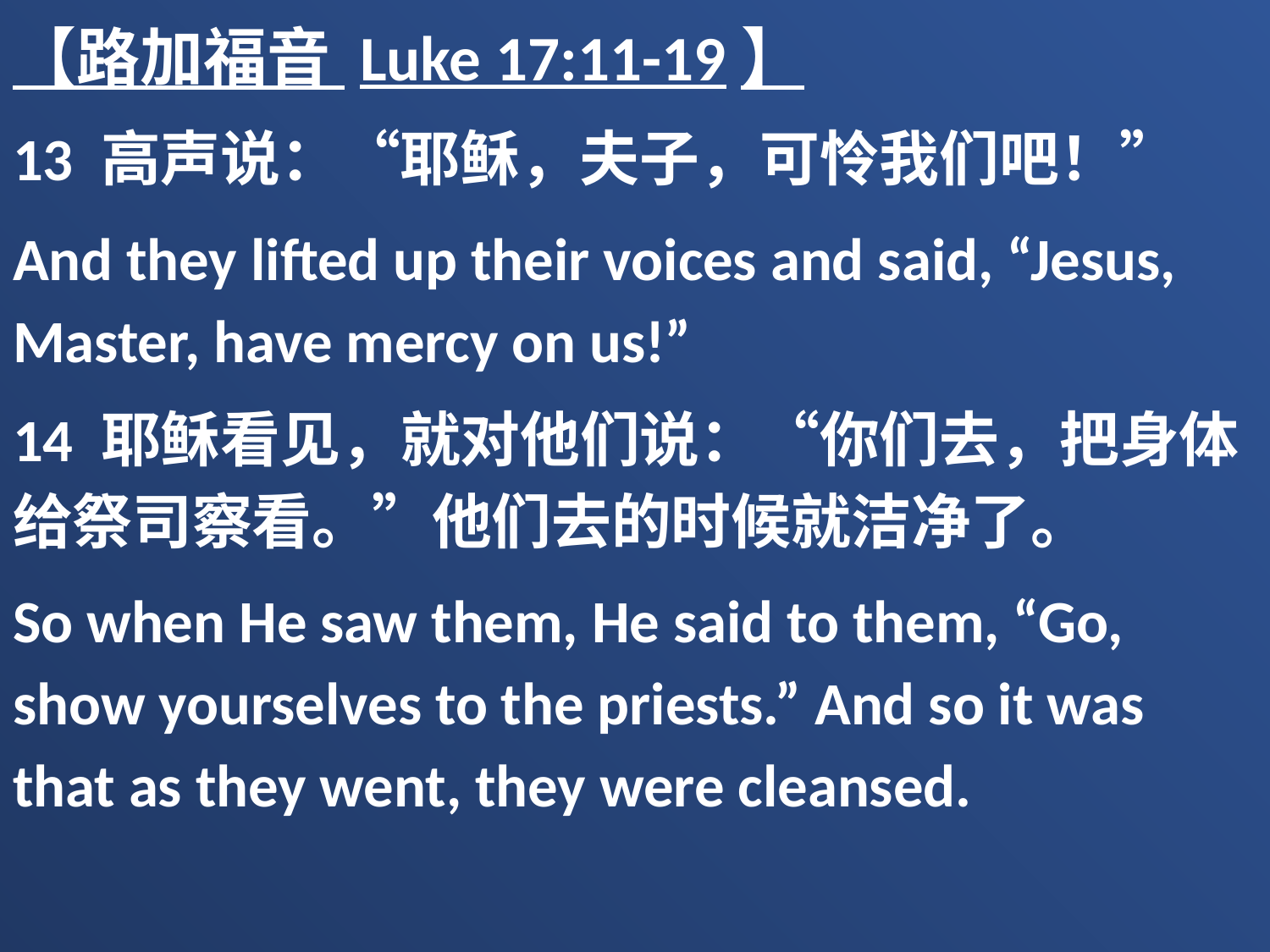

【路加福音 Luke 17:11-19】
13 高声说：“耶稣，夫子，可怜我们吧！”
And they lifted up their voices and said, “Jesus, Master, have mercy on us!”
14 耶稣看见，就对他们说：“你们去，把身体给祭司察看。”他们去的时候就洁净了。
So when He saw them, He said to them, “Go, show yourselves to the priests.” And so it was that as they went, they were cleansed.